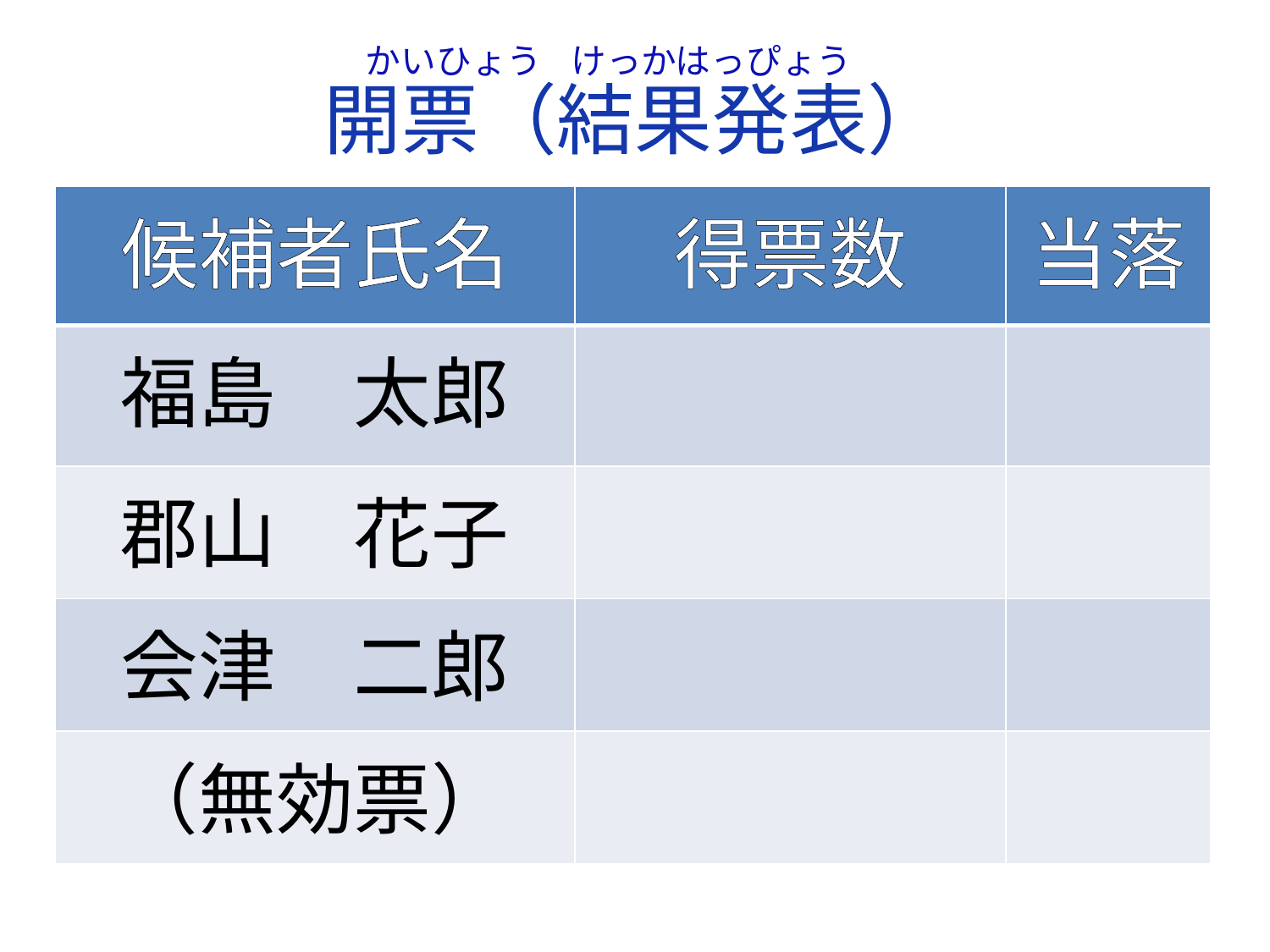

かいひょう   けっかはっぴょう
# 開票（結果発表）
| 候補者氏名 | 得票数 | 当落 |
| --- | --- | --- |
| 福島　太郎 |  |  |
| 郡山　花子 |  |  |
| 会津　二郎 |  |  |
| （無効票） |  |  |